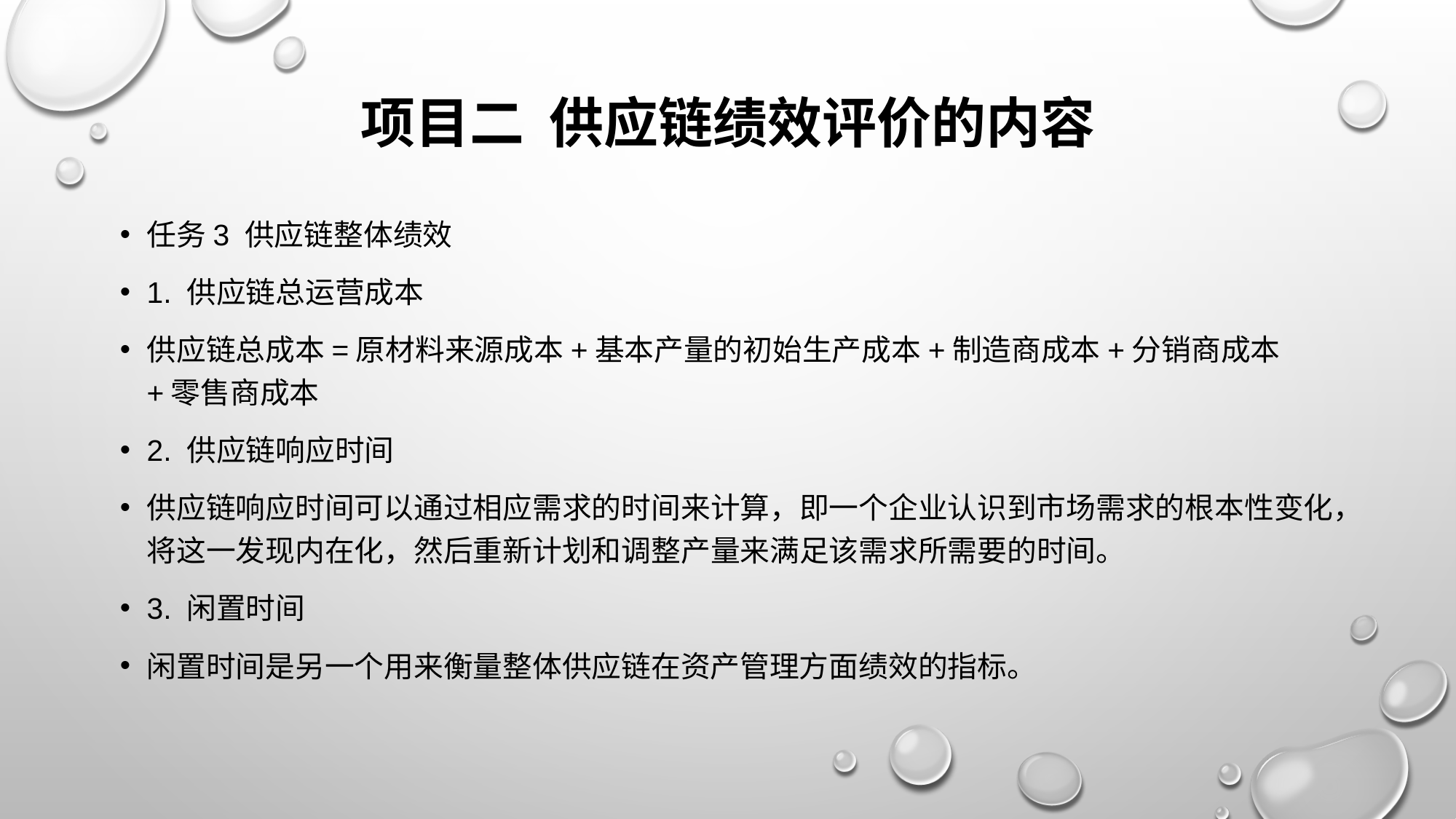

# 项目二  供应链绩效评价的内容
任务3 供应链整体绩效
1. 供应链总运营成本
供应链总成本=原材料来源成本+基本产量的初始生产成本+制造商成本+分销商成本+零售商成本
2. 供应链响应时间
供应链响应时间可以通过相应需求的时间来计算，即一个企业认识到市场需求的根本性变化，将这一发现内在化，然后重新计划和调整产量来满足该需求所需要的时间。
3. 闲置时间
闲置时间是另一个用来衡量整体供应链在资产管理方面绩效的指标。